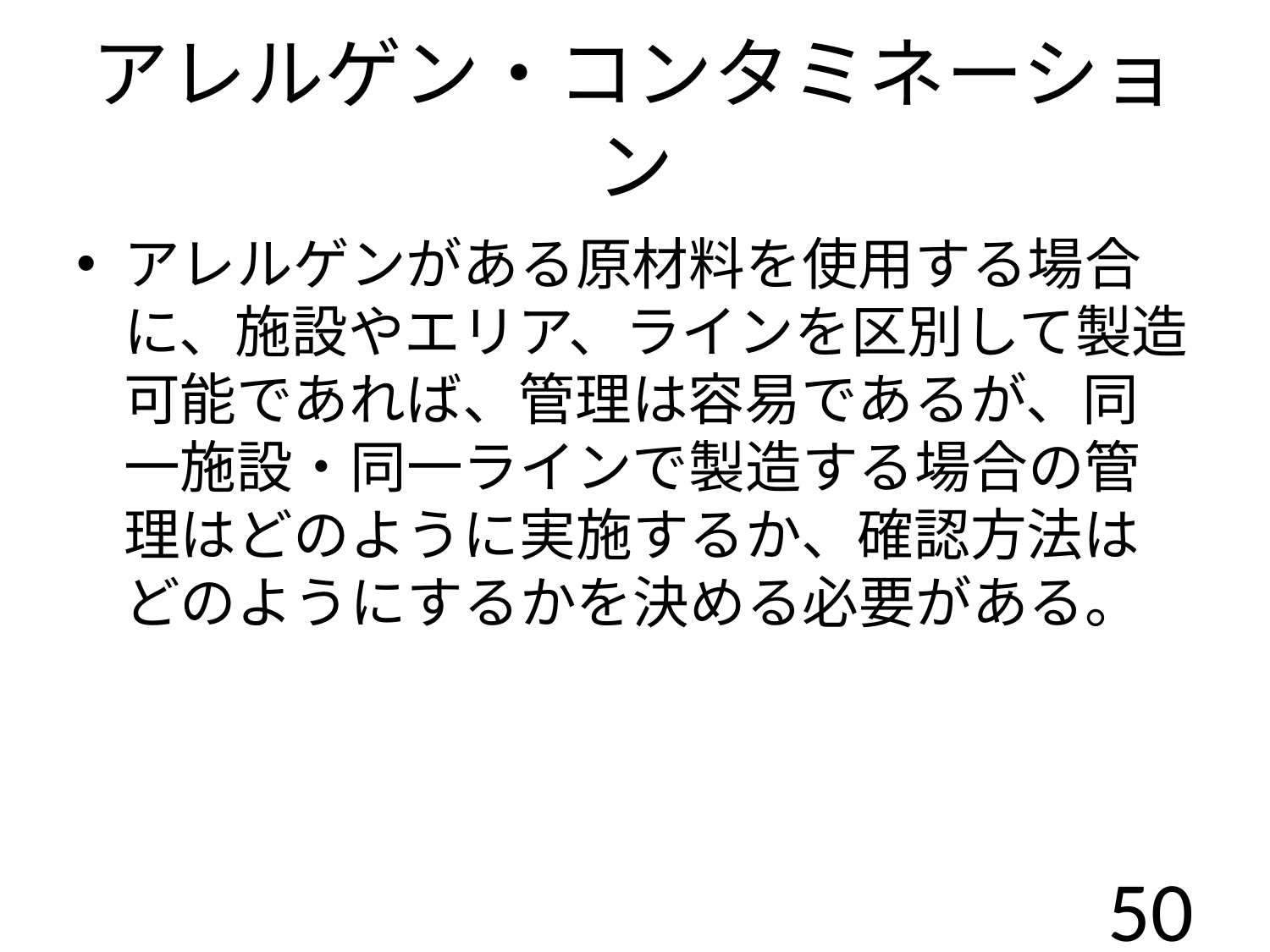

# アレルゲン・コンタミネーション
アレルゲンがある原材料を使用する場合に、施設やエリア、ラインを区別して製造可能であれば、管理は容易であるが、同一施設・同一ラインで製造する場合の管理はどのように実施するか、確認方法はどのようにするかを決める必要がある。
50